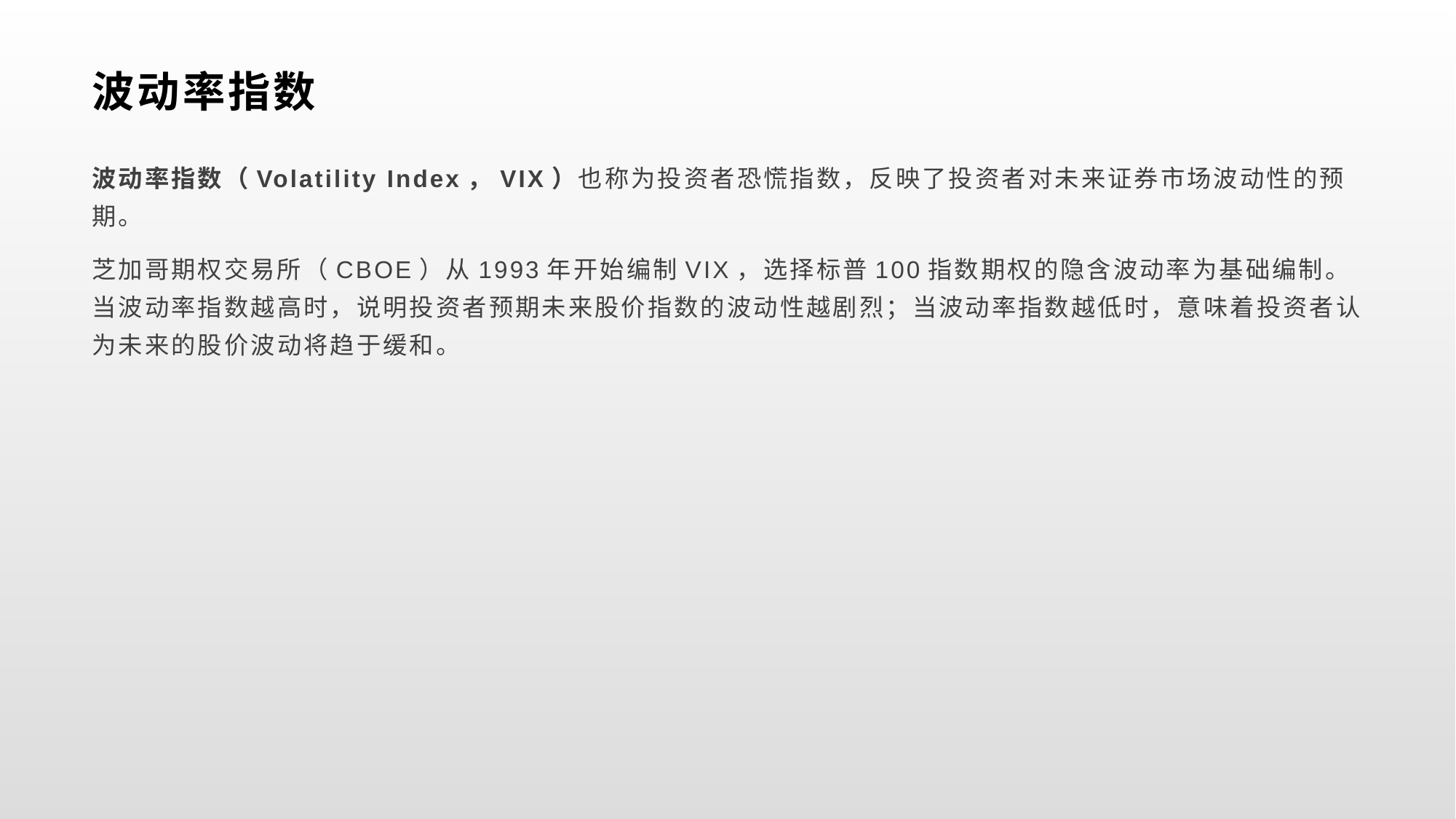

# 波动率指数
波动率指数（Volatility Index，VIX）也称为投资者恐慌指数，反映了投资者对未来证券市场波动性的预期。
芝加哥期权交易所（CBOE）从1993年开始编制VIX，选择标普100指数期权的隐含波动率为基础编制。当波动率指数越高时，说明投资者预期未来股价指数的波动性越剧烈；当波动率指数越低时，意味着投资者认为未来的股价波动将趋于缓和。